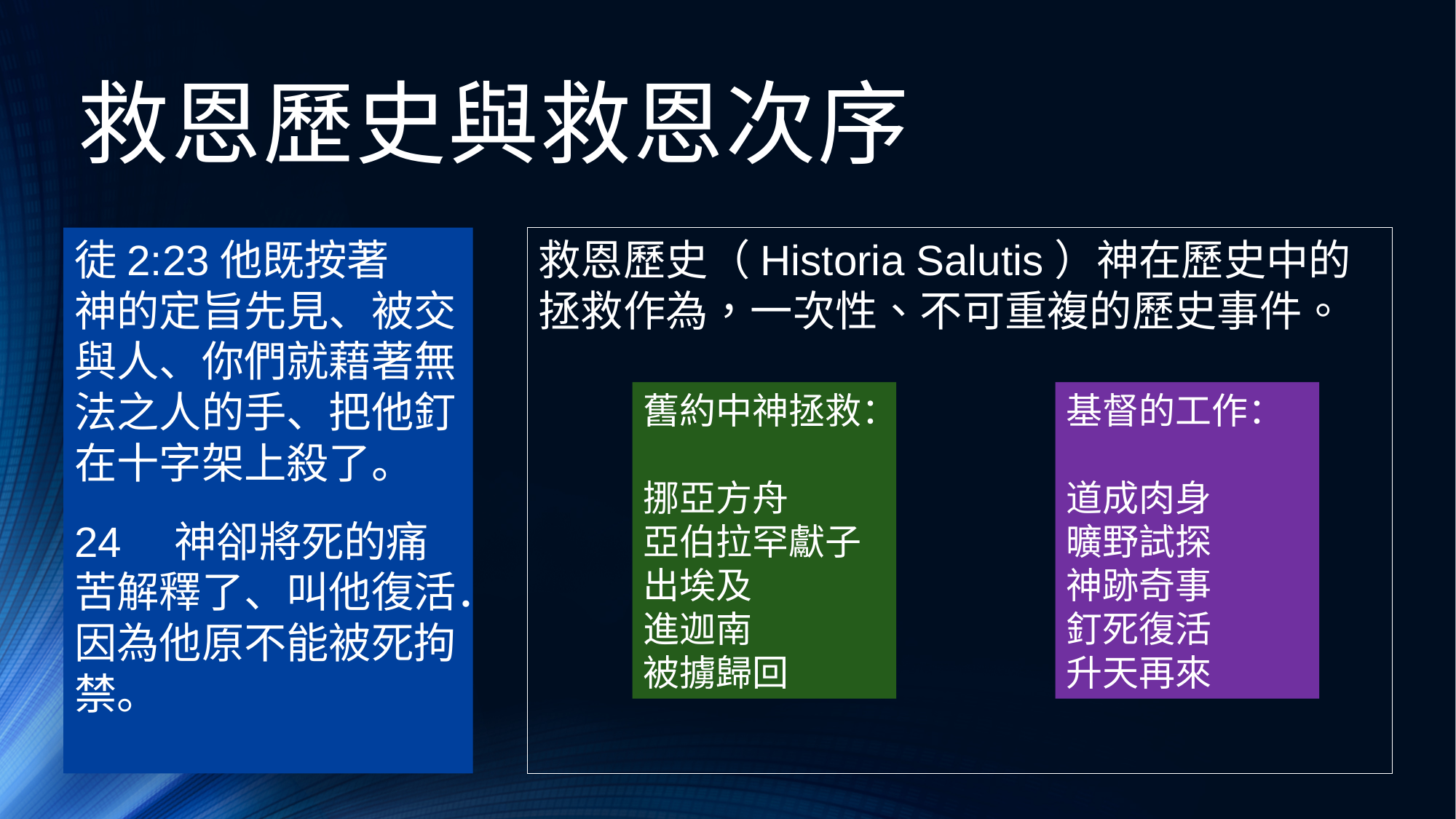

# 救恩歷史與救恩次序
救恩歷史（Historia Salutis）神在歷史中的拯救作為，一次性、不可重複的歷史事件。
徒2:23他既按著　神的定旨先見、被交與人、你們就藉著無法之人的手、把他釘在十字架上殺了。
24　神卻將死的痛苦解釋了、叫他復活．因為他原不能被死拘禁。
舊約中神拯救：

挪亞方舟
亞伯拉罕獻子
出埃及
進迦南
被擄歸回
基督的工作：

道成肉身
曠野試探
神跡奇事
釘死復活
升天再來